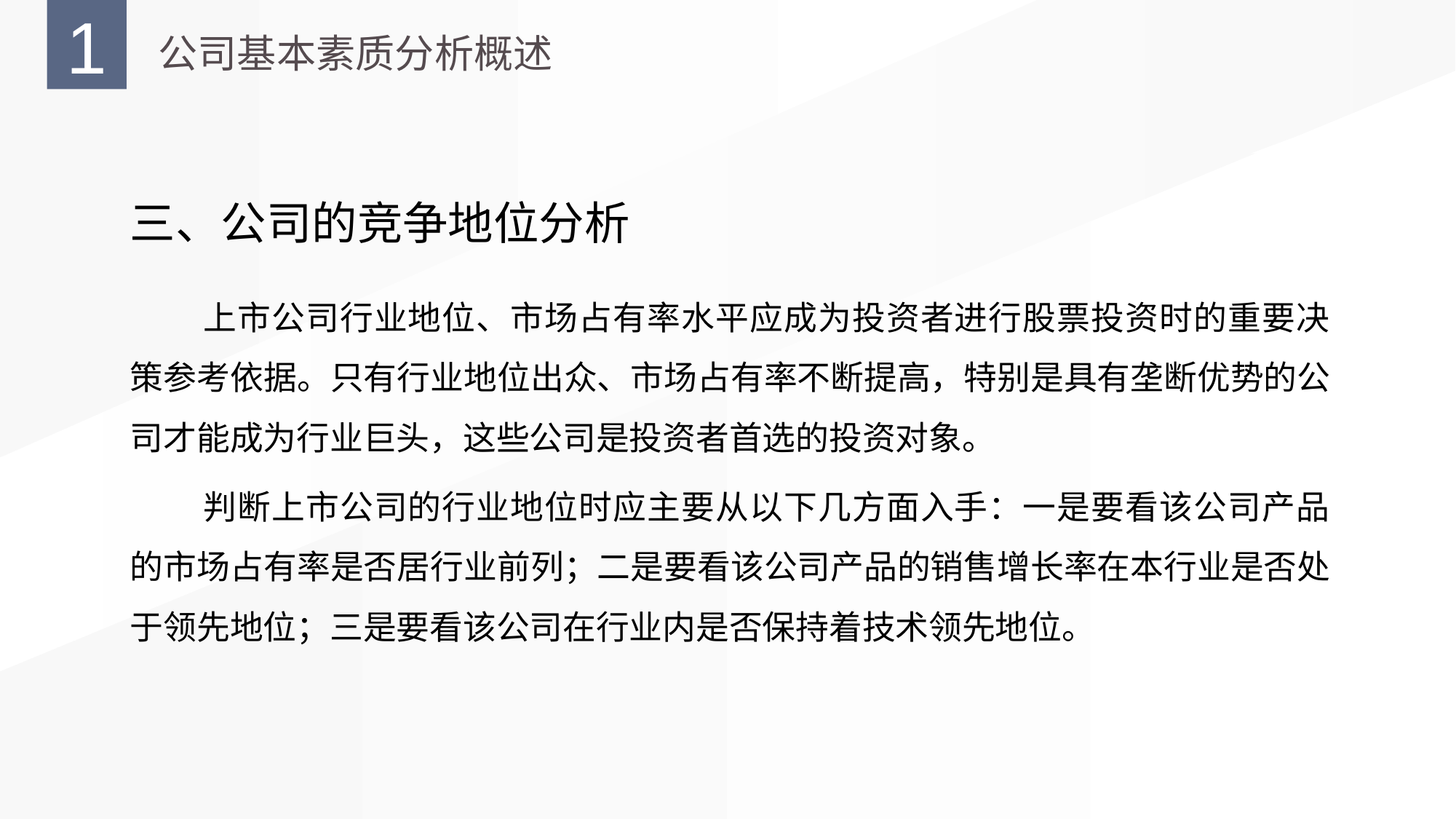

三、公司的竞争地位分析
上市公司行业地位、市场占有率水平应成为投资者进行股票投资时的重要决策参考依据。只有行业地位出众、市场占有率不断提高，特别是具有垄断优势的公司才能成为行业巨头，这些公司是投资者首选的投资对象。
判断上市公司的行业地位时应主要从以下几方面入手：一是要看该公司产品的市场占有率是否居行业前列；二是要看该公司产品的销售增长率在本行业是否处于领先地位；三是要看该公司在行业内是否保持着技术领先地位。